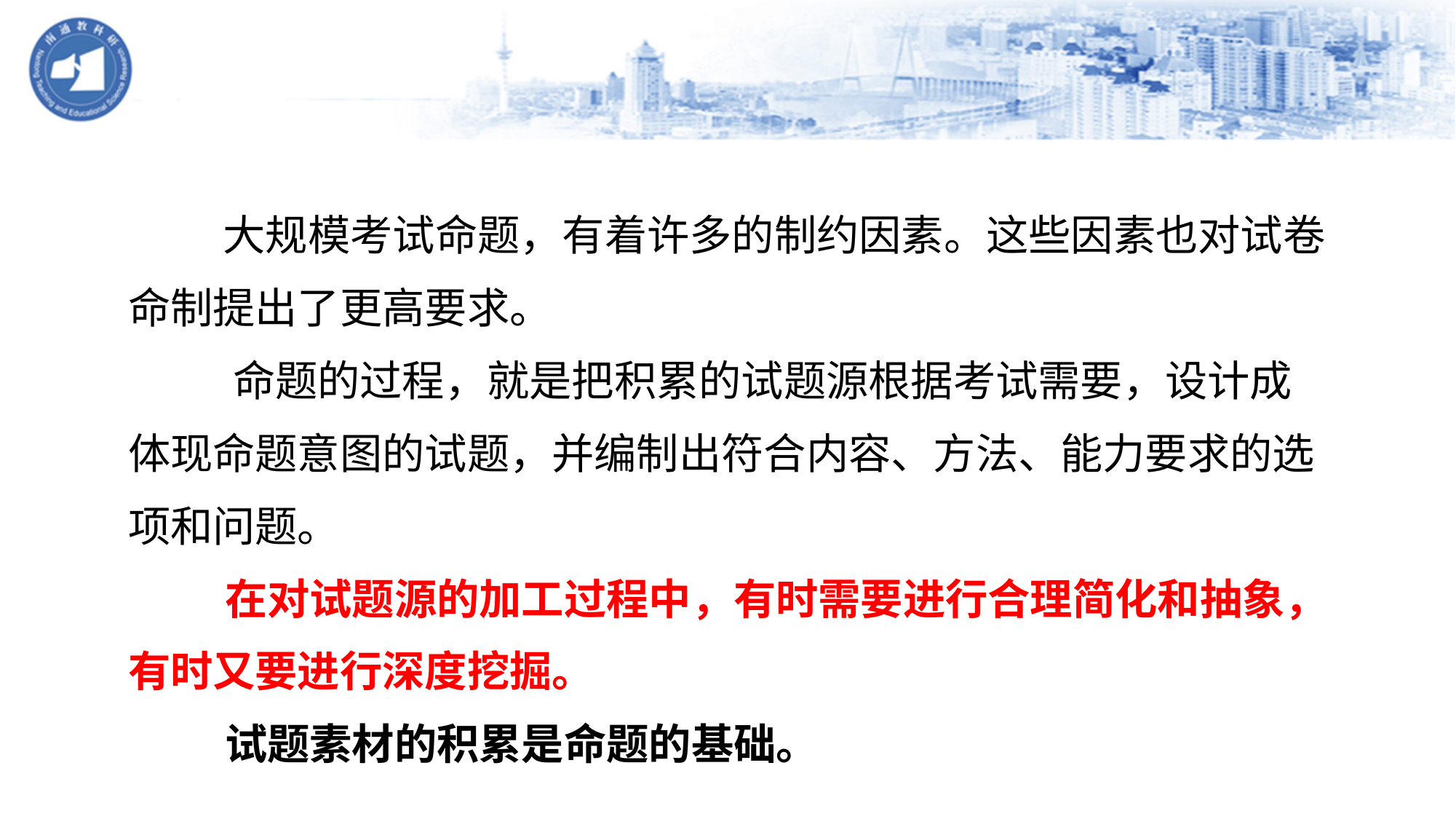

大规模考试命题，有着许多的制约因素。这些因素也对试卷命制提出了更高要求。
          命题的过程，就是把积累的试题源根据考试需要，设计成体现命题意图的试题，并编制出符合内容、方法、能力要求的选项和问题。
         在对试题源的加工过程中，有时需要进行合理简化和抽象，有时又要进行深度挖掘。
         试题素材的积累是命题的基础。